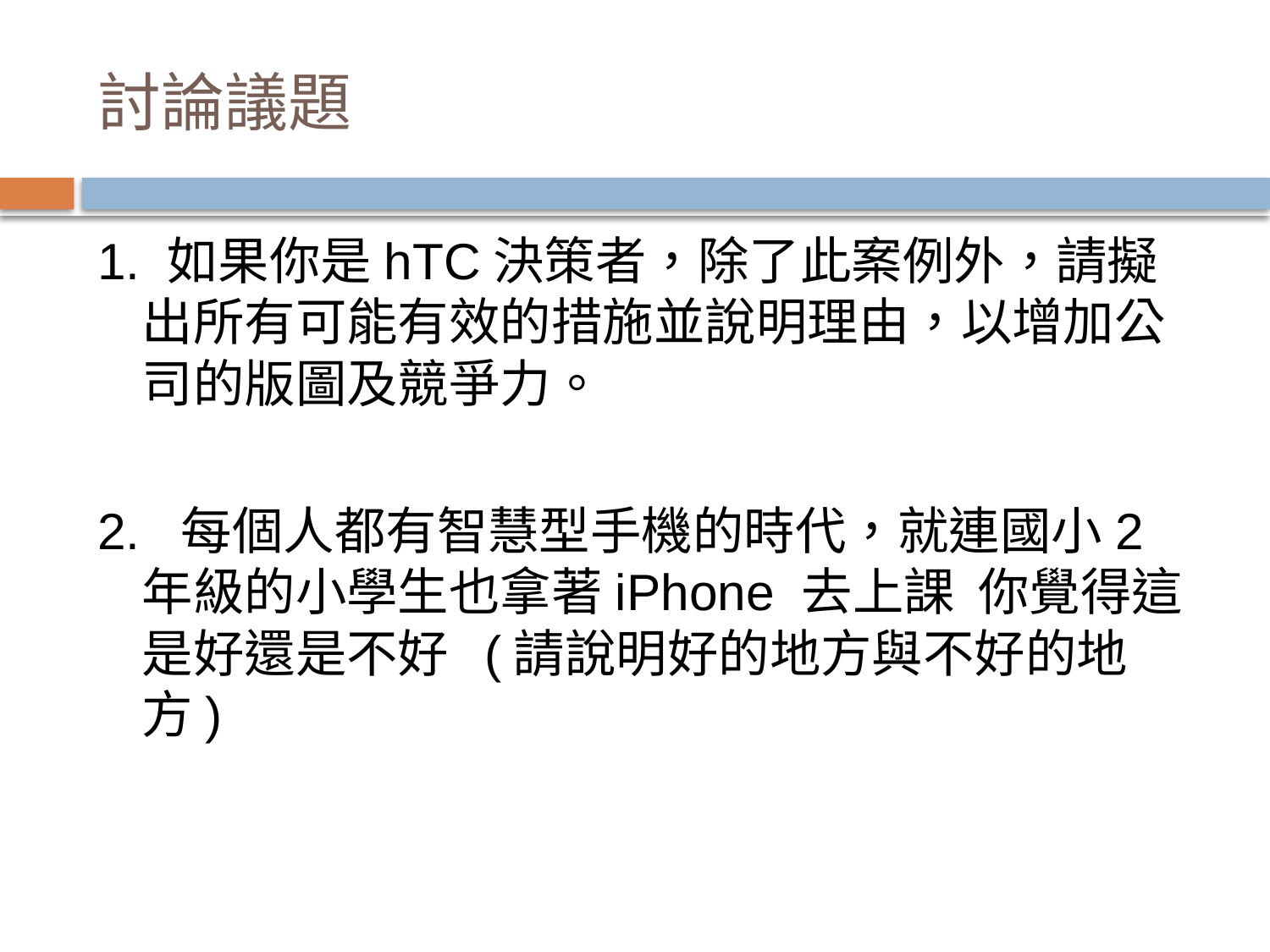

# 討論議題
1. 如果你是hTC決策者，除了此案例外，請擬出所有可能有效的措施並說明理由，以增加公司的版圖及競爭力。

2.  每個人都有智慧型手機的時代，就連國小2年級的小學生也拿著iPhone 去上課  你覺得這是好還是不好  (請說明好的地方與不好的地方)